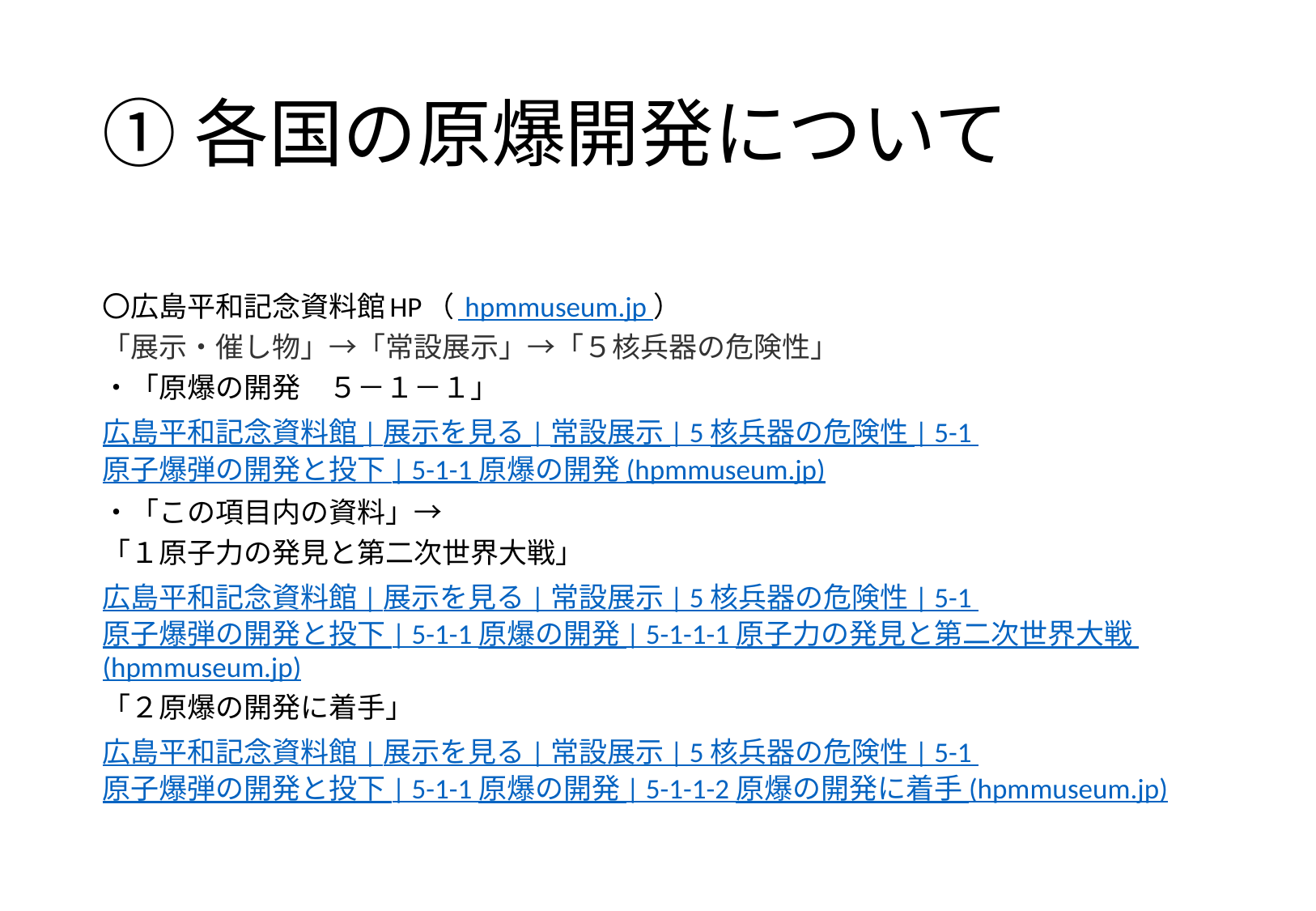

# ①各国の原爆開発について

〇広島平和記念資料館HP（ hpmmuseum.jp ）
「展示・催し物」→「常設展示」→「５核兵器の危険性」
・「原爆の開発　５－１－１」
広島平和記念資料館 | 展示を見る | 常設展示 | 5 核兵器の危険性 | 5-1 原子爆弾の開発と投下 | 5-1-1 原爆の開発 (hpmmuseum.jp)
・「この項目内の資料」→
「１原子力の発見と第二次世界大戦」
広島平和記念資料館 | 展示を見る | 常設展示 | 5 核兵器の危険性 | 5-1 原子爆弾の開発と投下 | 5-1-1 原爆の開発 | 5-1-1-1 原子力の発見と第二次世界大戦 (hpmmuseum.jp)
「２原爆の開発に着手」
広島平和記念資料館 | 展示を見る | 常設展示 | 5 核兵器の危険性 | 5-1 原子爆弾の開発と投下 | 5-1-1 原爆の開発 | 5-1-1-2 原爆の開発に着手 (hpmmuseum.jp)